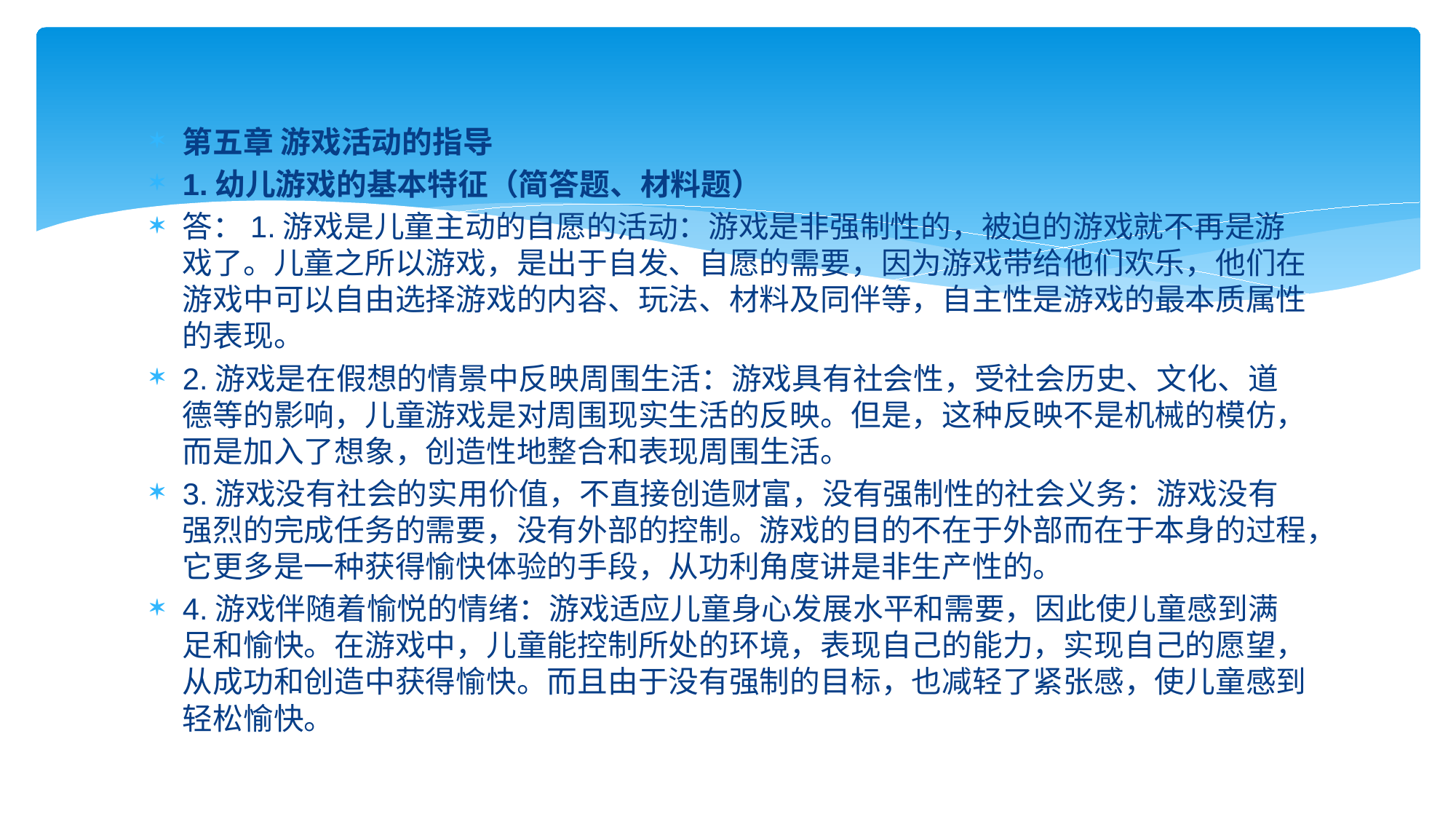

第五章 游戏活动的指导
1.幼儿游戏的基本特征（简答题、材料题）
答：1.游戏是儿童主动的自愿的活动：游戏是非强制性的，被迫的游戏就不再是游戏了。儿童之所以游戏，是出于自发、自愿的需要，因为游戏带给他们欢乐，他们在游戏中可以自由选择游戏的内容、玩法、材料及同伴等，自主性是游戏的最本质属性的表现。
2.游戏是在假想的情景中反映周围生活：游戏具有社会性，受社会历史、文化、道德等的影响，儿童游戏是对周围现实生活的反映。但是，这种反映不是机械的模仿，而是加入了想象，创造性地整合和表现周围生活。
3.游戏没有社会的实用价值，不直接创造财富，没有强制性的社会义务：游戏没有强烈的完成任务的需要，没有外部的控制。游戏的目的不在于外部而在于本身的过程，它更多是一种获得愉快体验的手段，从功利角度讲是非生产性的。
4.游戏伴随着愉悦的情绪：游戏适应儿童身心发展水平和需要，因此使儿童感到满足和愉快。在游戏中，儿童能控制所处的环境，表现自己的能力，实现自己的愿望，从成功和创造中获得愉快。而且由于没有强制的目标，也减轻了紧张感，使儿童感到轻松愉快。